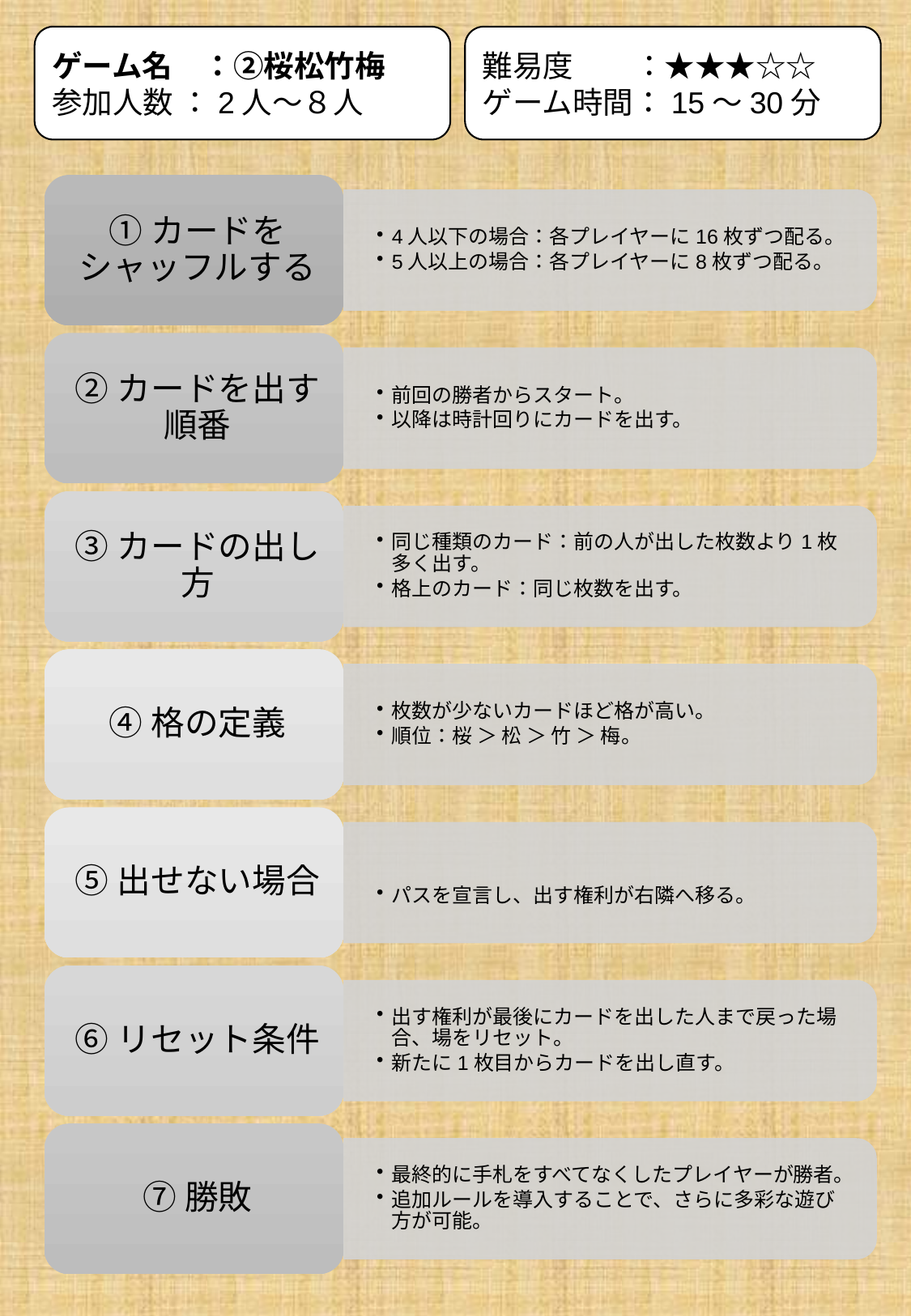

ゲーム名　：②桜松竹梅
参加人数 ：2人～８人
難易度　　：★★★☆☆
ゲーム時間：15～30分
4人以下の場合：各プレイヤーに16枚ずつ配る。
5人以上の場合：各プレイヤーに8枚ずつ配る。
①カードを
シャッフルする
前回の勝者からスタート。
以降は時計回りにカードを出す。
②カードを出す
順番
同じ種類のカード：前の人が出した枚数より1枚多く出す。
格上のカード：同じ枚数を出す。
③カードの出し方
枚数が少ないカードほど格が高い。
順位：桜 ＞ 松 ＞ 竹 ＞ 梅。
④格の定義

パスを宣言し、出す権利が右隣へ移る。
⑤出せない場合
出す権利が最後にカードを出した人まで戻った場合、場をリセット。
新たに1枚目からカードを出し直す。
⑥リセット条件
最終的に手札をすべてなくしたプレイヤーが勝者。
追加ルールを導入することで、さらに多彩な遊び方が可能。
⑦勝敗